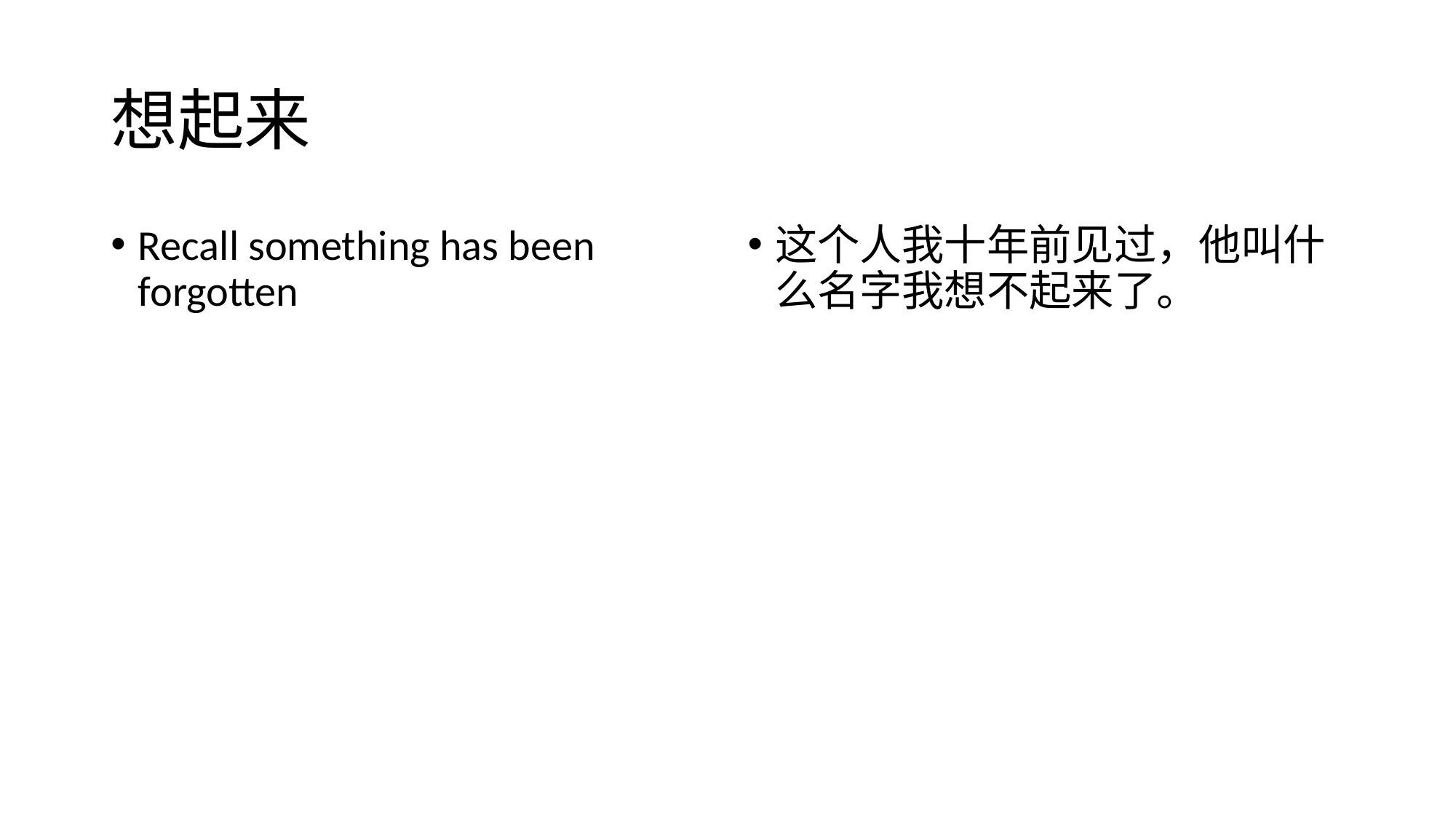

# 想起来
Recall something has been forgotten
这个人我十年前见过，他叫什么名字我想不起来了。